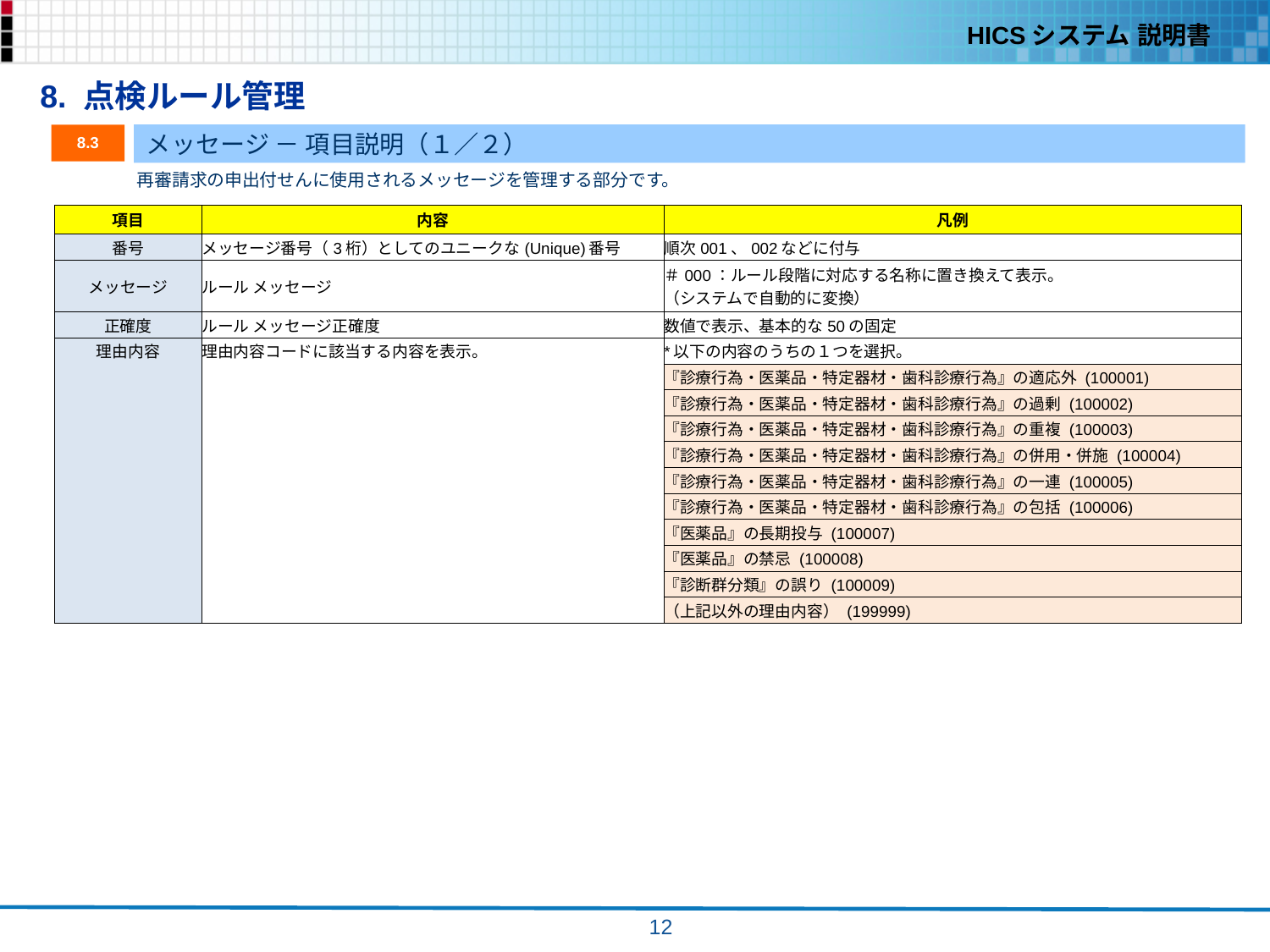

8. 点検ルール管理
メッセージ － 項目説明（１／２）
8.3
再審請求の申出付せんに使用されるメッセージを管理する部分です。
| 項目 | 内容 | 凡例 |
| --- | --- | --- |
| 番号 | メッセージ番号（3桁）としてのユニークな(Unique)番号 | 順次001、002などに付与 |
| メッセージ | ルール メッセージ | ＃000：ルール段階に対応する名称に置き換えて表示。 （システムで自動的に変換） |
| 正確度 | ルール メッセージ正確度 | 数値で表示、基本的な50の固定 |
| 理由内容 | 理由内容コードに該当する内容を表示。 | \*以下の内容のうちの１つを選択。 |
|  |  | 『診療行為・医薬品・特定器材・歯科診療行為』の適応外 (100001) |
|  |  | 『診療行為・医薬品・特定器材・歯科診療行為』の過剰 (100002) |
|  |  | 『診療行為・医薬品・特定器材・歯科診療行為』の重複 (100003) |
|  |  | 『診療行為・医薬品・特定器材・歯科診療行為』の併用・併施 (100004) |
|  |  | 『診療行為・医薬品・特定器材・歯科診療行為』の一連 (100005) |
|  |  | 『診療行為・医薬品・特定器材・歯科診療行為』の包括 (100006) |
|  |  | 『医薬品』の長期投与 (100007) |
|  |  | 『医薬品』の禁忌 (100008) |
|  |  | 『診断群分類』の誤り (100009) |
|  |  | （上記以外の理由内容） (199999) |
12